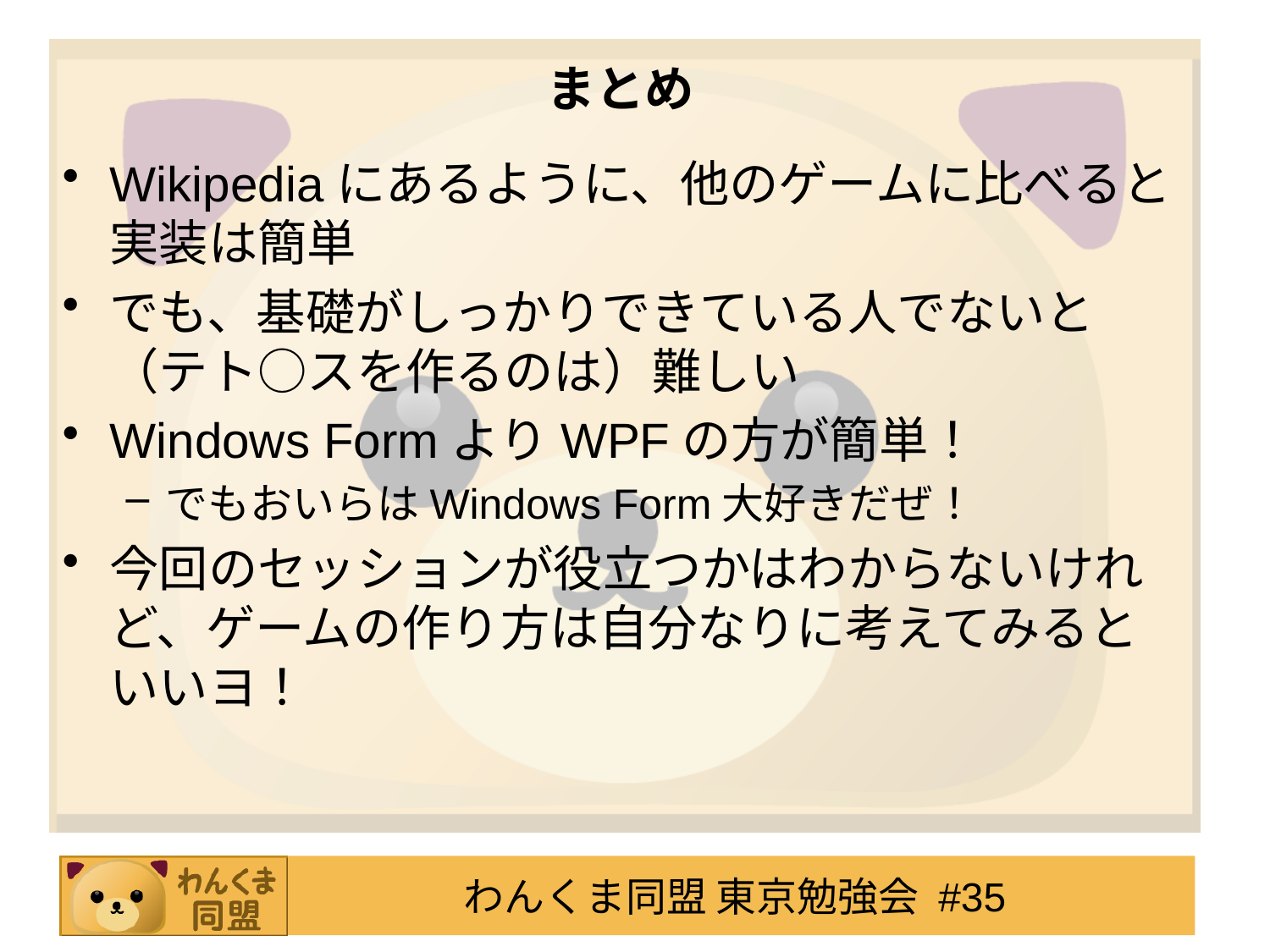

# まとめ
Wikipediaにあるように、他のゲームに比べると実装は簡単
でも、基礎がしっかりできている人でないと（テト○スを作るのは）難しい
Windows FormよりWPFの方が簡単！
でもおいらはWindows Form大好きだぜ！
今回のセッションが役立つかはわからないけれど、ゲームの作り方は自分なりに考えてみるといいヨ！